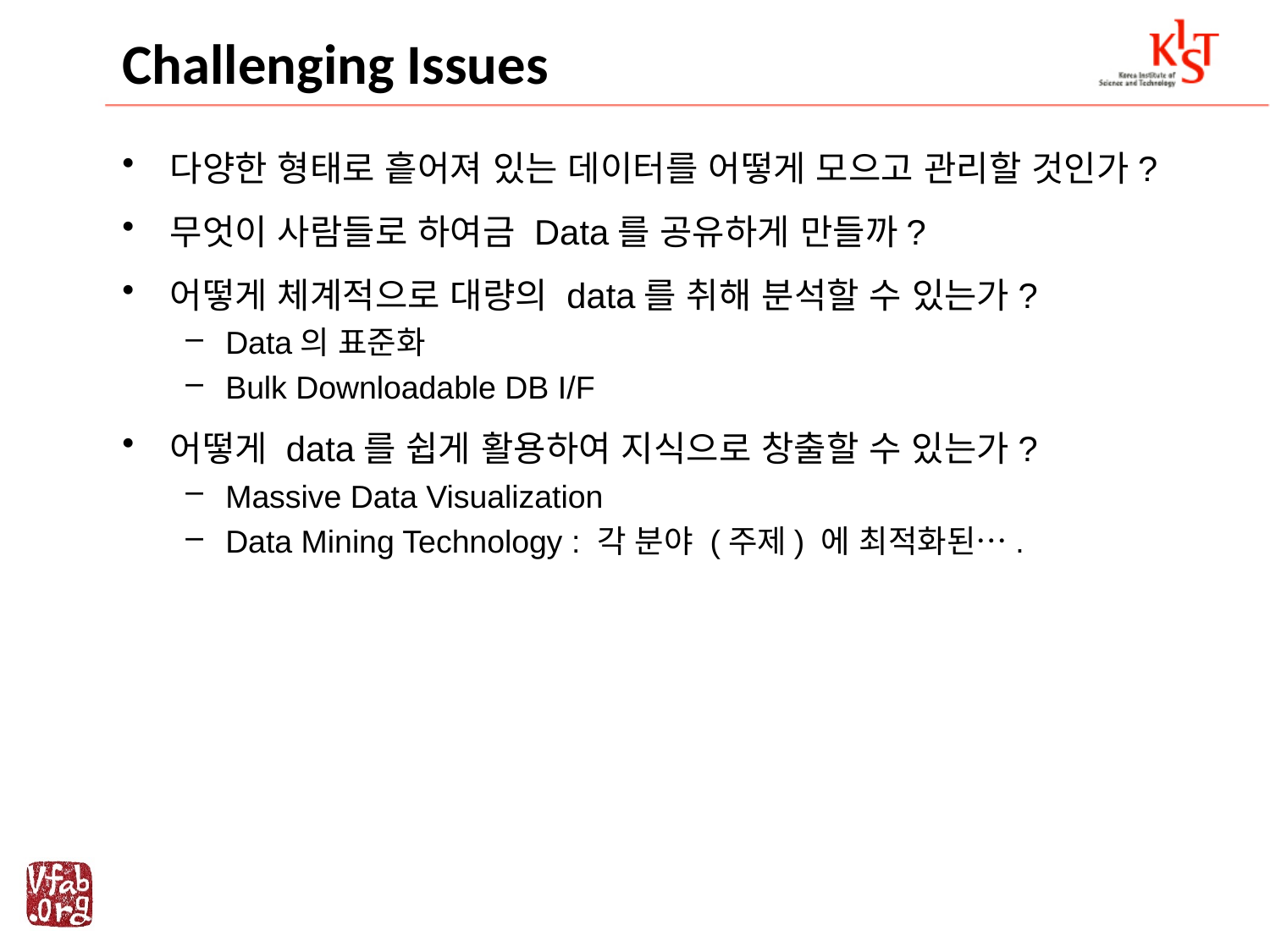

# Challenging Issues
다양한 형태로 흩어져 있는 데이터를 어떻게 모으고 관리할 것인가?
무엇이 사람들로 하여금 Data를 공유하게 만들까?
어떻게 체계적으로 대량의 data를 취해 분석할 수 있는가?
Data의 표준화
Bulk Downloadable DB I/F
어떻게 data를 쉽게 활용하여 지식으로 창출할 수 있는가?
Massive Data Visualization
Data Mining Technology : 각 분야 (주제) 에 최적화된….